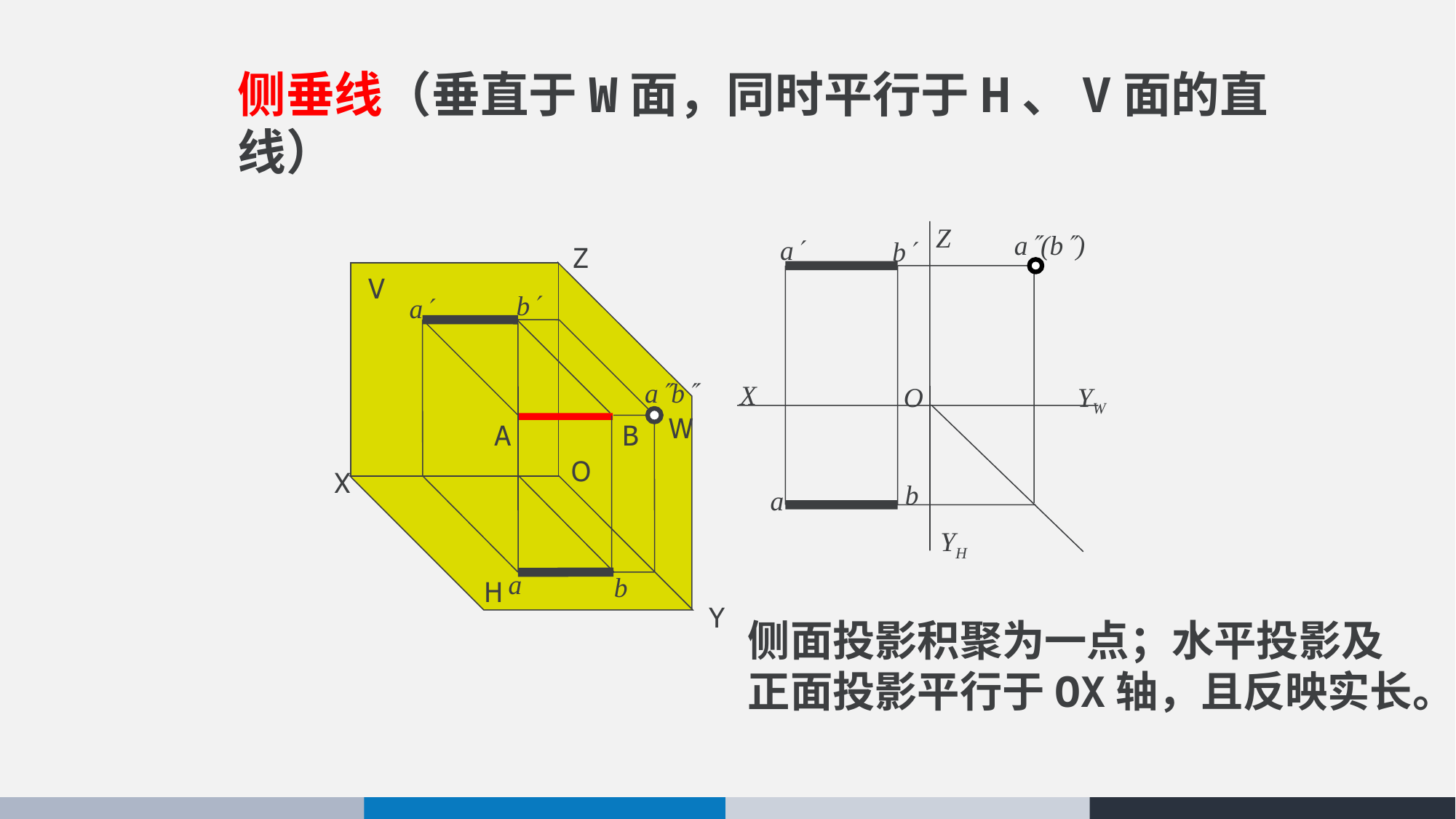

侧垂线（垂直于W面，同时平行于H、V面的直线）
Z

a″(b″)
a′
b′

X
O

b
a

YH
YW
Z

V

W
O
X

Y
B
A

H
b′
a′

a″b″

a
b

侧面投影积聚为一点；水平投影及正面投影平行于OX轴，且反映实长。